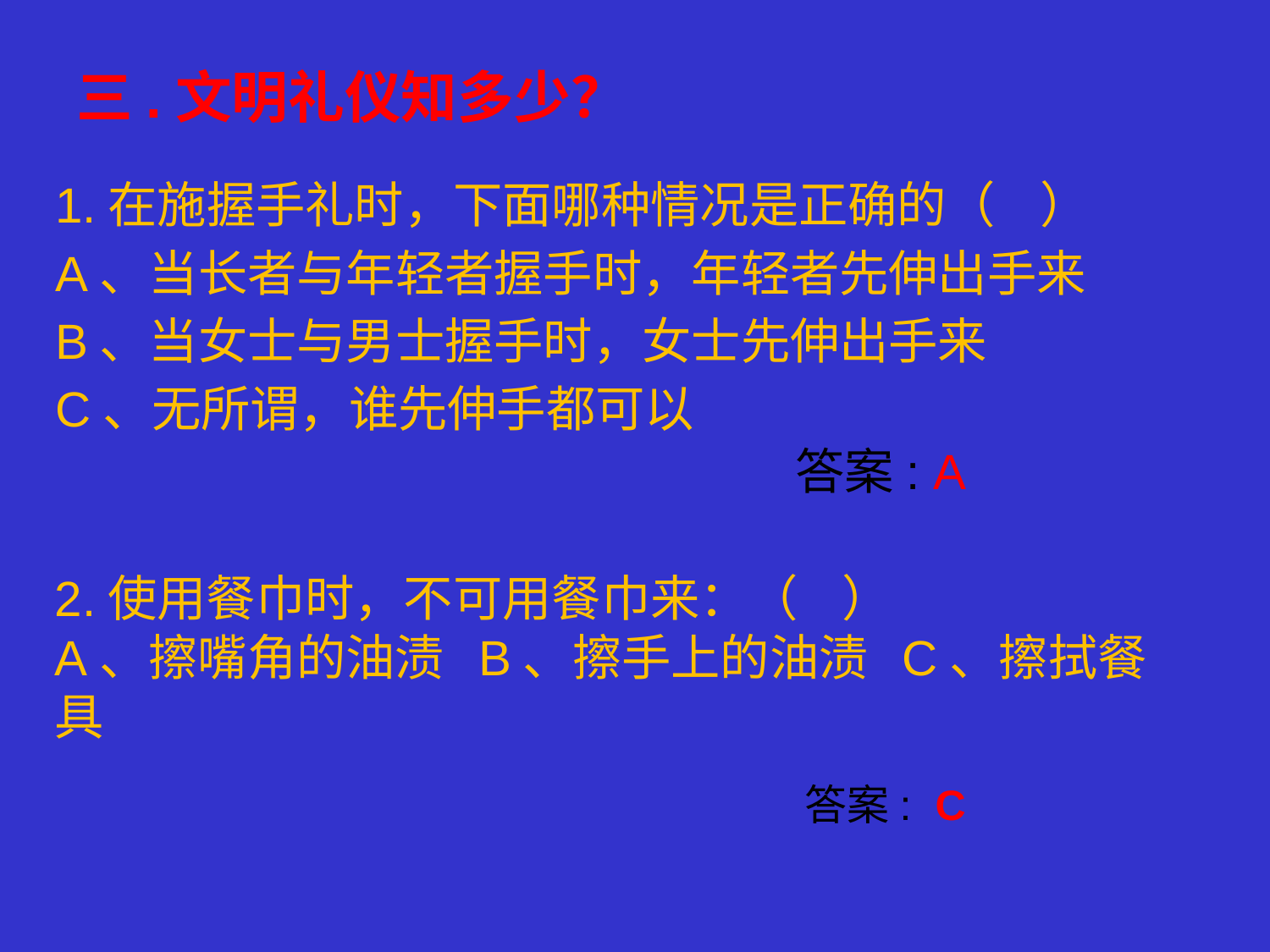

# 三.文明礼仪知多少？
1.在施握手礼时，下面哪种情况是正确的（    ）
A、当长者与年轻者握手时，年轻者先伸出手来
B、当女士与男士握手时，女士先伸出手来
C、无所谓，谁先伸手都可以
答案: A
2.使用餐巾时，不可用餐巾来：（    ）
A、擦嘴角的油渍  B、擦手上的油渍  C、擦拭餐具
 答案:  C